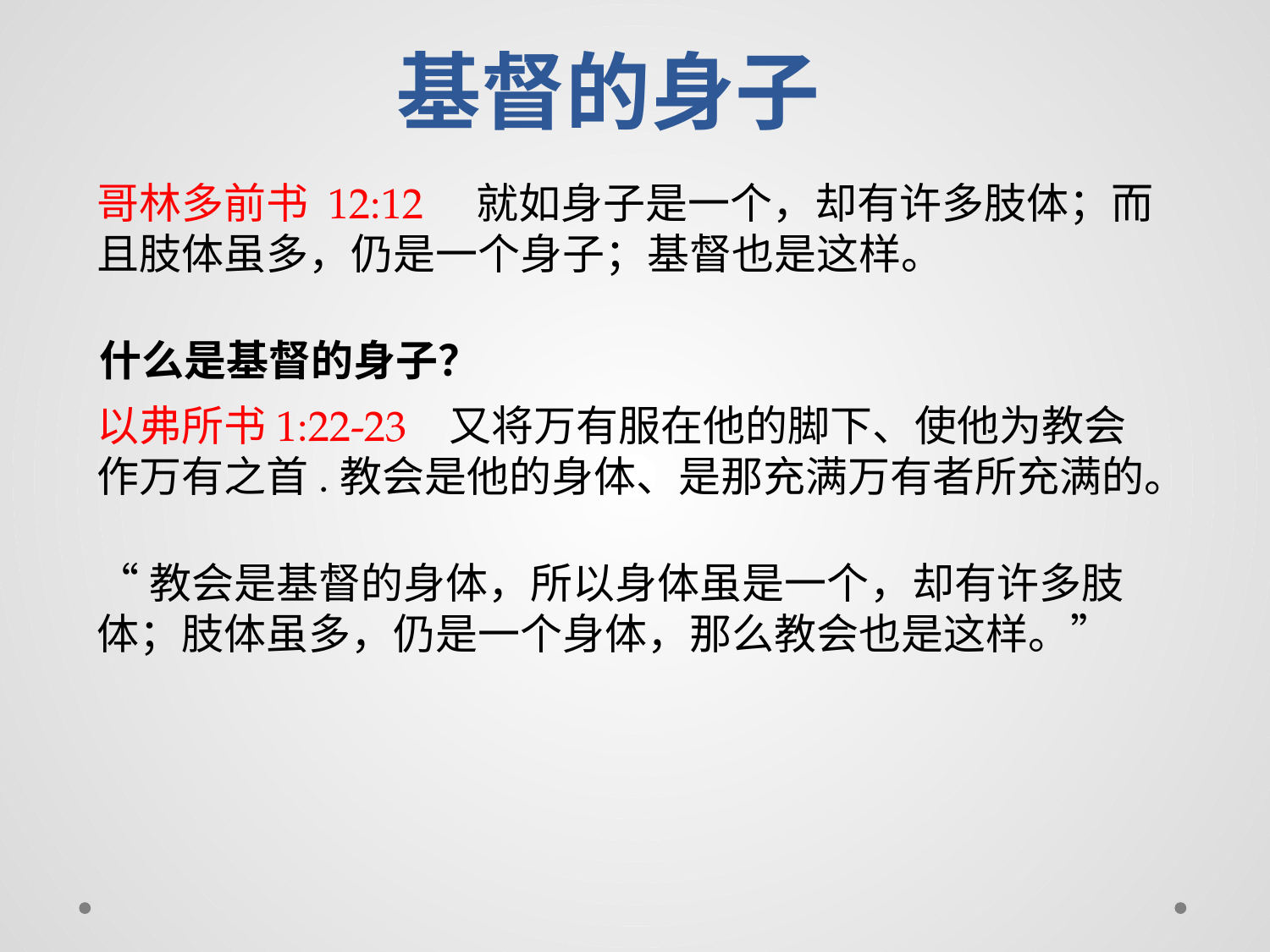

基督的身子
哥林多前书 12:12    就如身子是一个，却有许多肢体；而且肢体虽多，仍是一个身子；基督也是这样。
什么是基督的身子？
以弗所书1:22-23   又将万有服在他的脚下、使他为教会作万有之首.教会是他的身体、是那充满万有者所充满的。
“教会是基督的身体，所以身体虽是一个，却有许多肢体；肢体虽多，仍是一个身体，那么教会也是这样。”